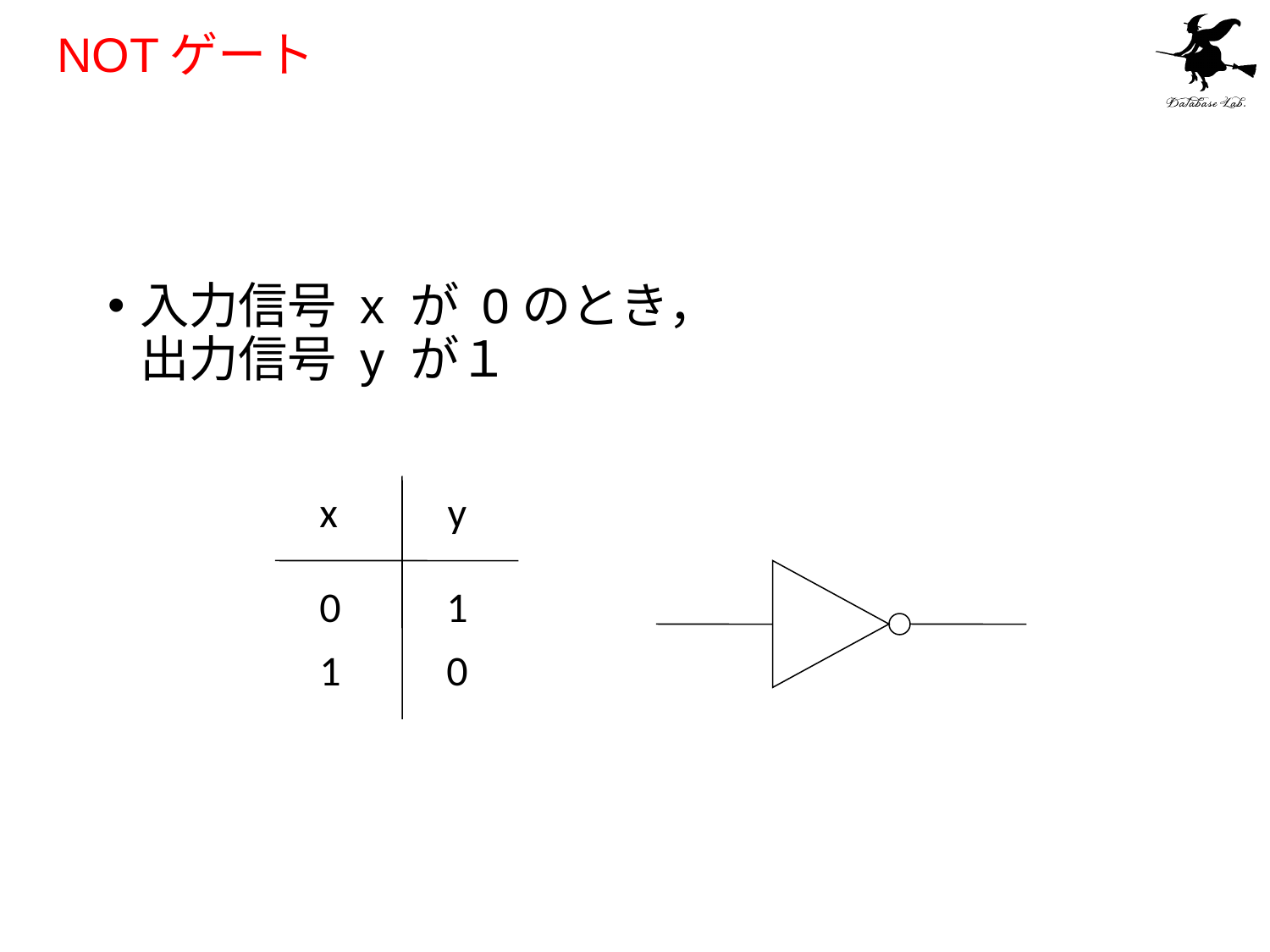

# NOTゲート
入力信号 x が 0のとき，
出力信号 y が１

x
y

0
1

1
0